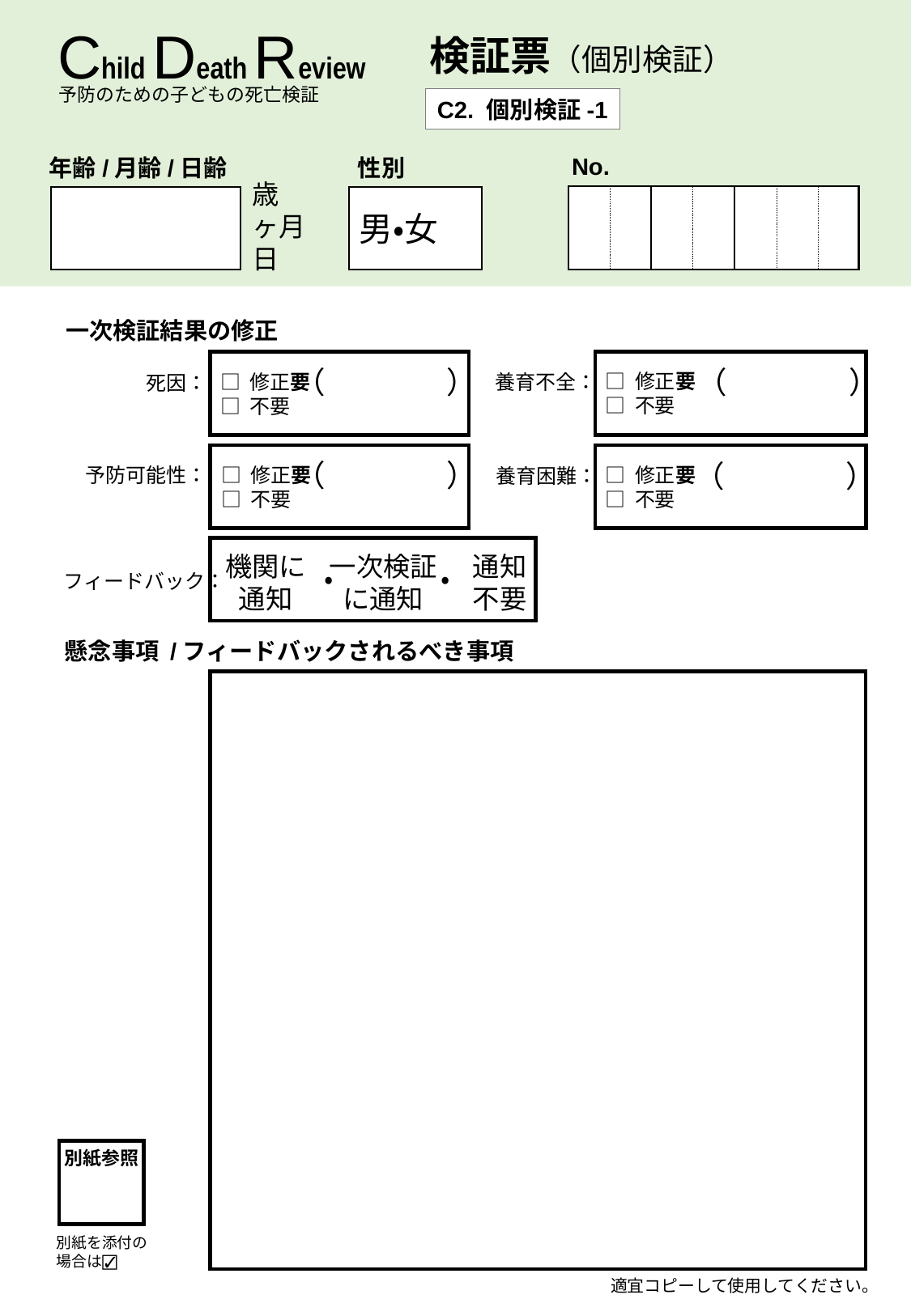

Child Death Review
検証票（個別検証）
予防のための子どもの死亡検証
C2. 個別検証-1
No.
年齢/月齢/日齢
性別
歳
ヶ月
日

男・女
一次検証結果の修正

（　　　　）
（　　　　）
□ 修正要
□ 不要
養育不全：
□ 修正要
□ 不要
死因：

（　　　　）
（　　　　）
予防可能性：
□ 修正要
□ 不要
□ 修正要
□ 不要
養育困難：

機関に通知
一次検証
に通知
通知不要
フィードバック：   　　　・　　　　・
懸念事項 /フィードバックされるべき事項

別紙参照

別紙を添付の場合は☑
適宜コピーして使用してください。